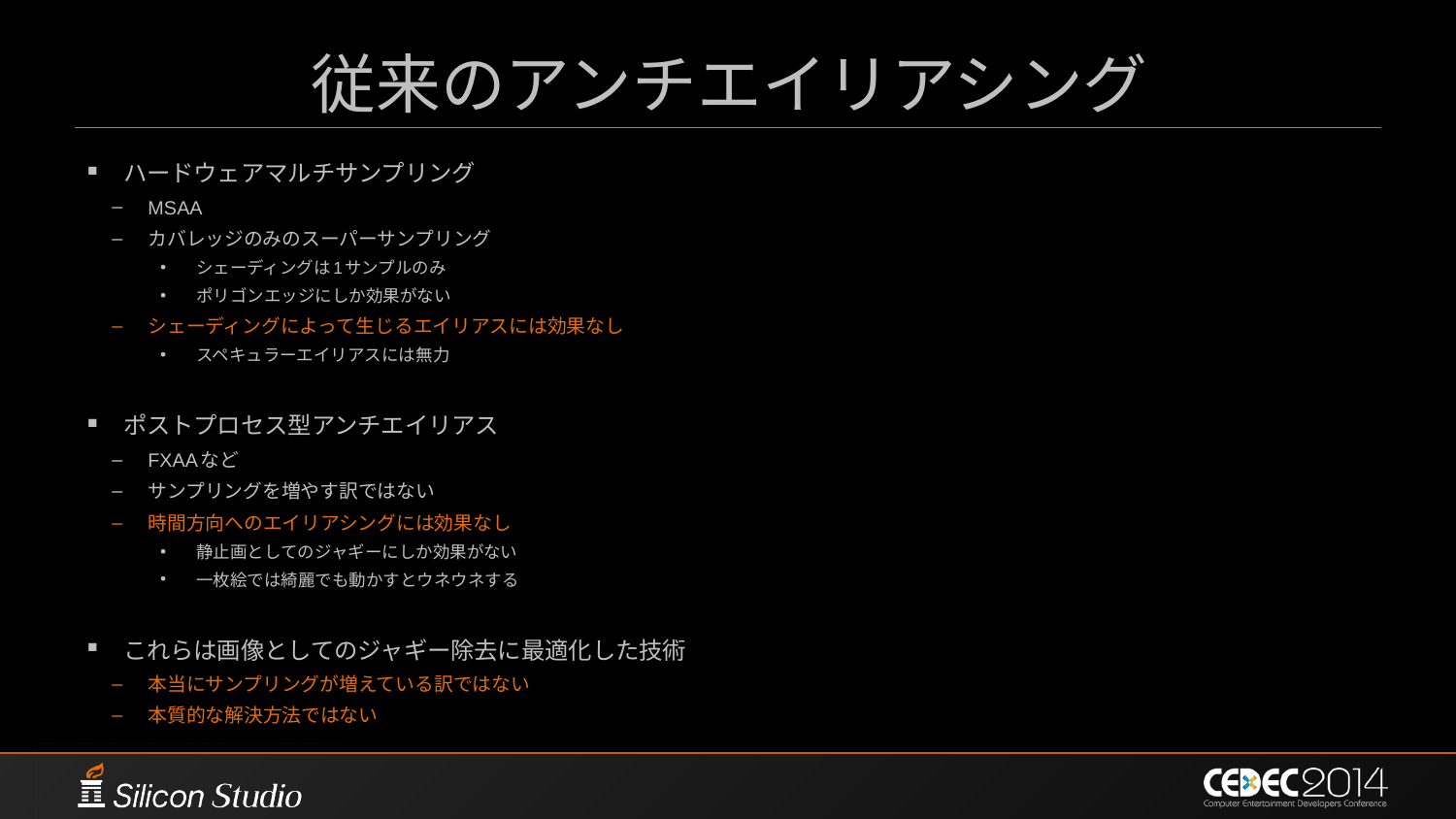

# 従来のアンチエイリアシング
ハードウェアマルチサンプリング
MSAA
カバレッジのみのスーパーサンプリング
シェーディングは1サンプルのみ
ポリゴンエッジにしか効果がない
シェーディングによって生じるエイリアスには効果なし
スペキュラーエイリアスには無力

ポストプロセス型アンチエイリアス
FXAAなど
サンプリングを増やす訳ではない
時間方向へのエイリアシングには効果なし
静止画としてのジャギーにしか効果がない
一枚絵では綺麗でも動かすとウネウネする

これらは画像としてのジャギー除去に最適化した技術
本当にサンプリングが増えている訳ではない
本質的な解決方法ではない